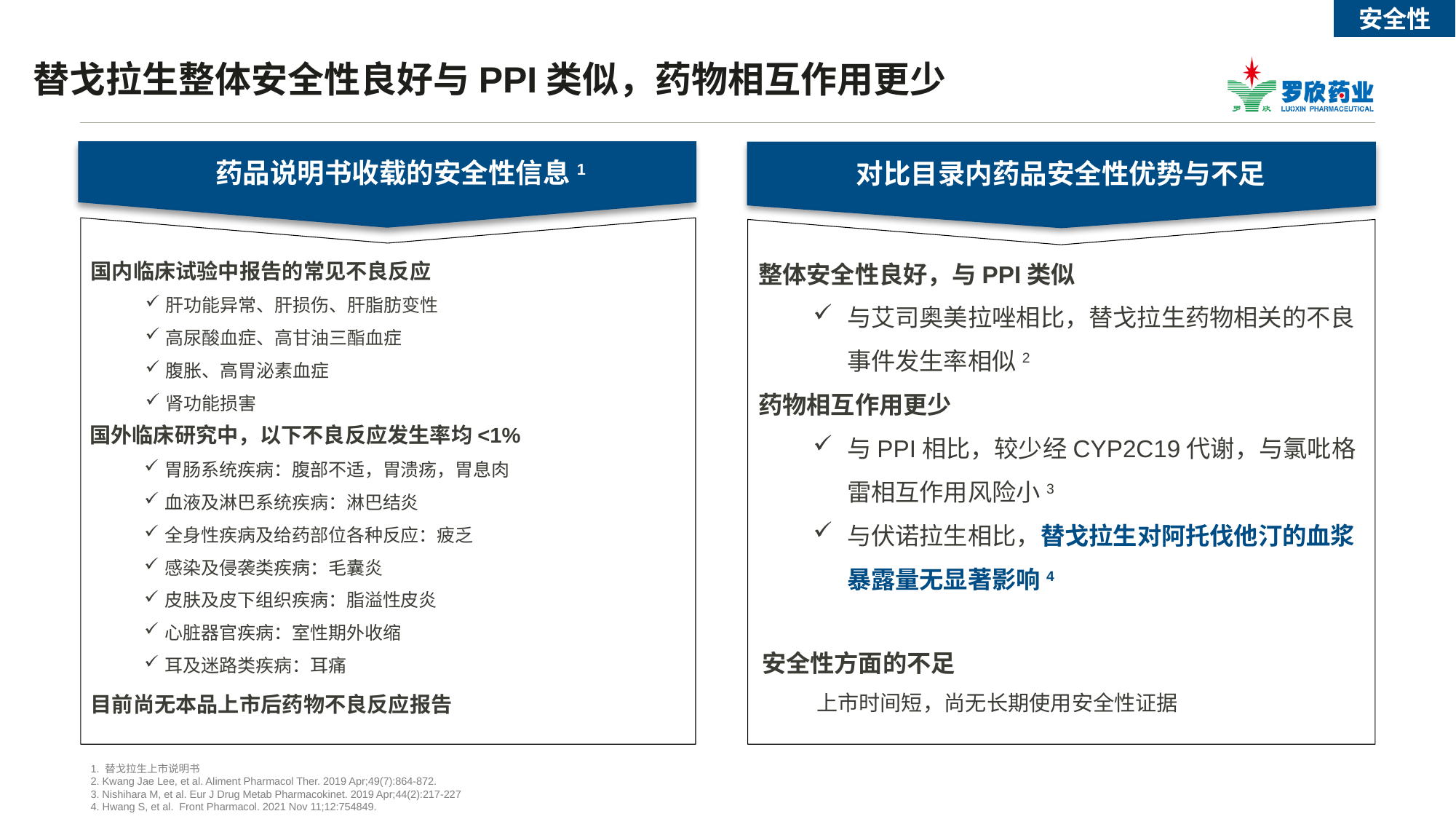

# 替戈拉生整体安全性良好与PPI类似，药物相互作用更少
安全性
药品说明书收载的安全性信息1
对比目录内药品安全性优势与不足

整体安全性良好，与PPI类似
与艾司奥美拉唑相比，替戈拉生药物相关的不良事件发生率相似2
药物相互作用更少
与PPI相比，较少经CYP2C19代谢，与氯吡格雷相互作用风险小3
与伏诺拉生相比，替戈拉生对阿托伐他汀的血浆暴露量无显著影响4
国内临床试验中报告的常见不良反应
肝功能异常、肝损伤、肝脂肪变性
高尿酸血症、高甘油三酯血症
腹胀、高胃泌素血症
肾功能损害
国外临床研究中，以下不良反应发生率均<1%
胃肠系统疾病：腹部不适，胃溃疡，胃息肉
血液及淋巴系统疾病：淋巴结炎
全身性疾病及给药部位各种反应：疲乏
感染及侵袭类疾病：毛囊炎
皮肤及皮下组织疾病：脂溢性皮炎
心脏器官疾病：室性期外收缩
耳及迷路类疾病：耳痛
安全性方面的不足
上市时间短，尚无长期使用安全性证据
目前尚无本品上市后药物不良反应报告
1. 替戈拉生上市说明书
2. Kwang Jae Lee, et al. Aliment Pharmacol Ther. 2019 Apr;49(7):864-872.
3. Nishihara M, et al. Eur J Drug Metab Pharmacokinet. 2019 Apr;44(2):217-227
4. Hwang S, et al.  Front Pharmacol. 2021 Nov 11;12:754849.